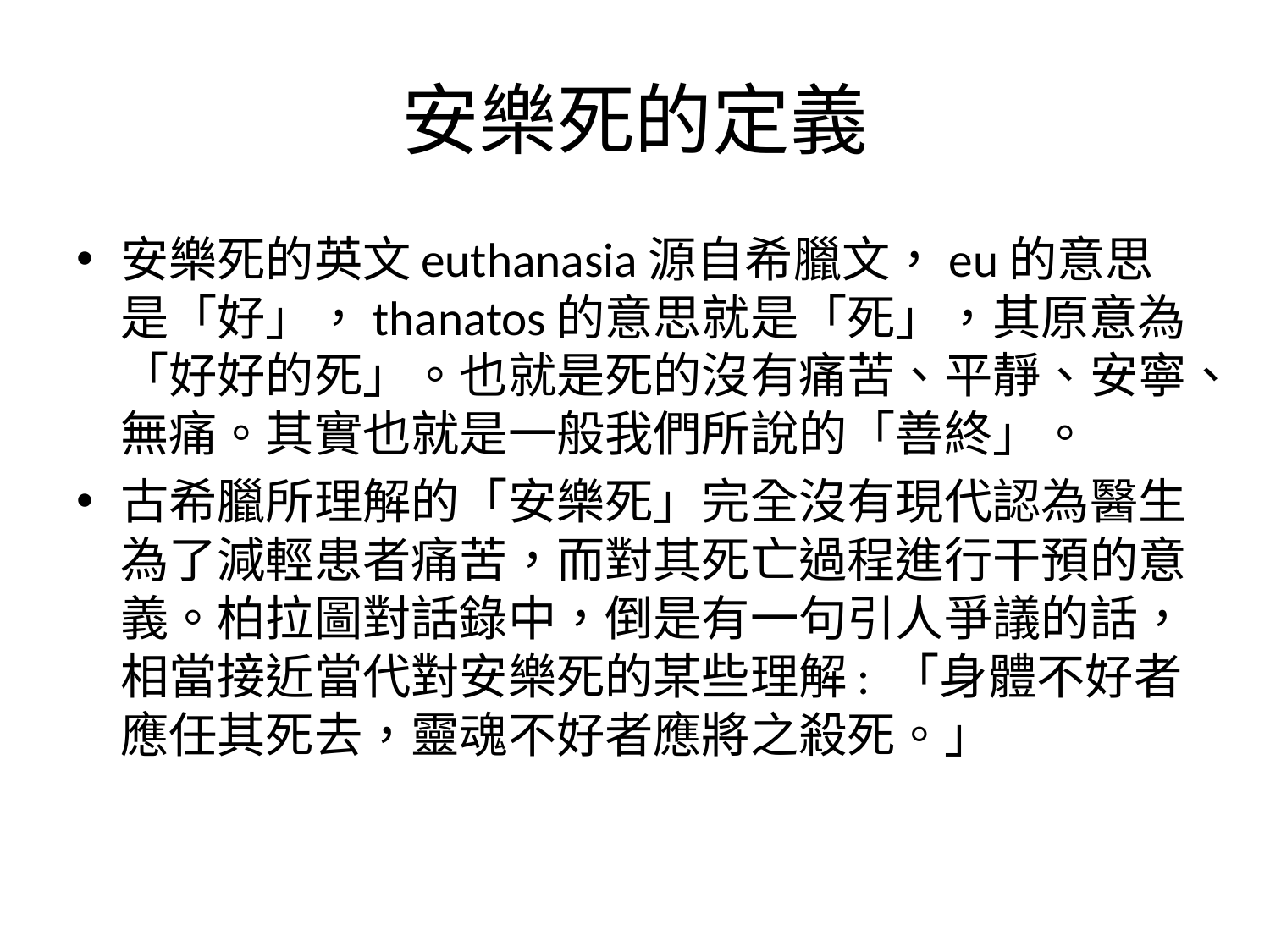

# 安樂死的定義
安樂死的英文euthanasia源自希臘文，eu的意思是「好」，thanatos的意思就是「死」，其原意為「好好的死」。也就是死的沒有痛苦、平靜、安寧、無痛。其實也就是一般我們所說的「善終」。
古希臘所理解的「安樂死」完全沒有現代認為醫生為了減輕患者痛苦，而對其死亡過程進行干預的意義。柏拉圖對話錄中，倒是有一句引人爭議的話，相當接近當代對安樂死的某些理解: 「身體不好者應任其死去，靈魂不好者應將之殺死。」